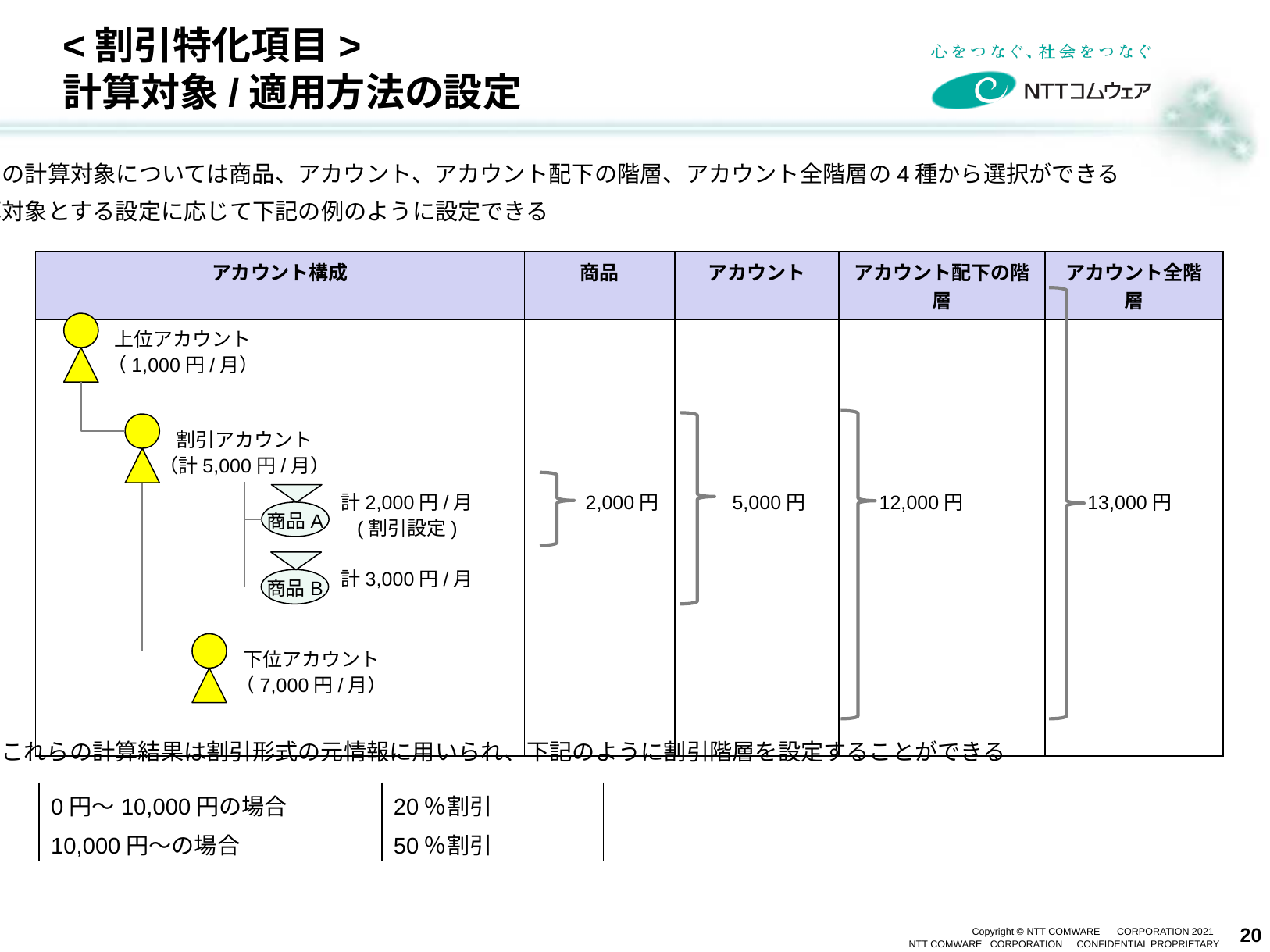

# <割引特化項目> 計算対象/適用方法の設定
割引の計算対象については商品、アカウント、アカウント配下の階層、アカウント全階層の4種から選択ができる
計算対象とする設定に応じて下記の例のように設定できる
| アカウント構成 | 商品 | アカウント | アカウント配下の階層 | アカウント全階層 |
| --- | --- | --- | --- | --- |
|  |  |  |  |  |

上位アカウント
（1,000円/月）

割引アカウント
（計5,000円/月）

計2,000円/月
(割引設定)
2,000円
5,000円
12,000円
13,000円

商品A

商品B
計3,000円/月

下位アカウント
（7,000円/月）
これらの計算結果は割引形式の元情報に用いられ、下記のように割引階層を設定することができる
| 0円～10,000円の場合 | 20％割引 |
| --- | --- |
| 10,000円～の場合 | 50％割引 |